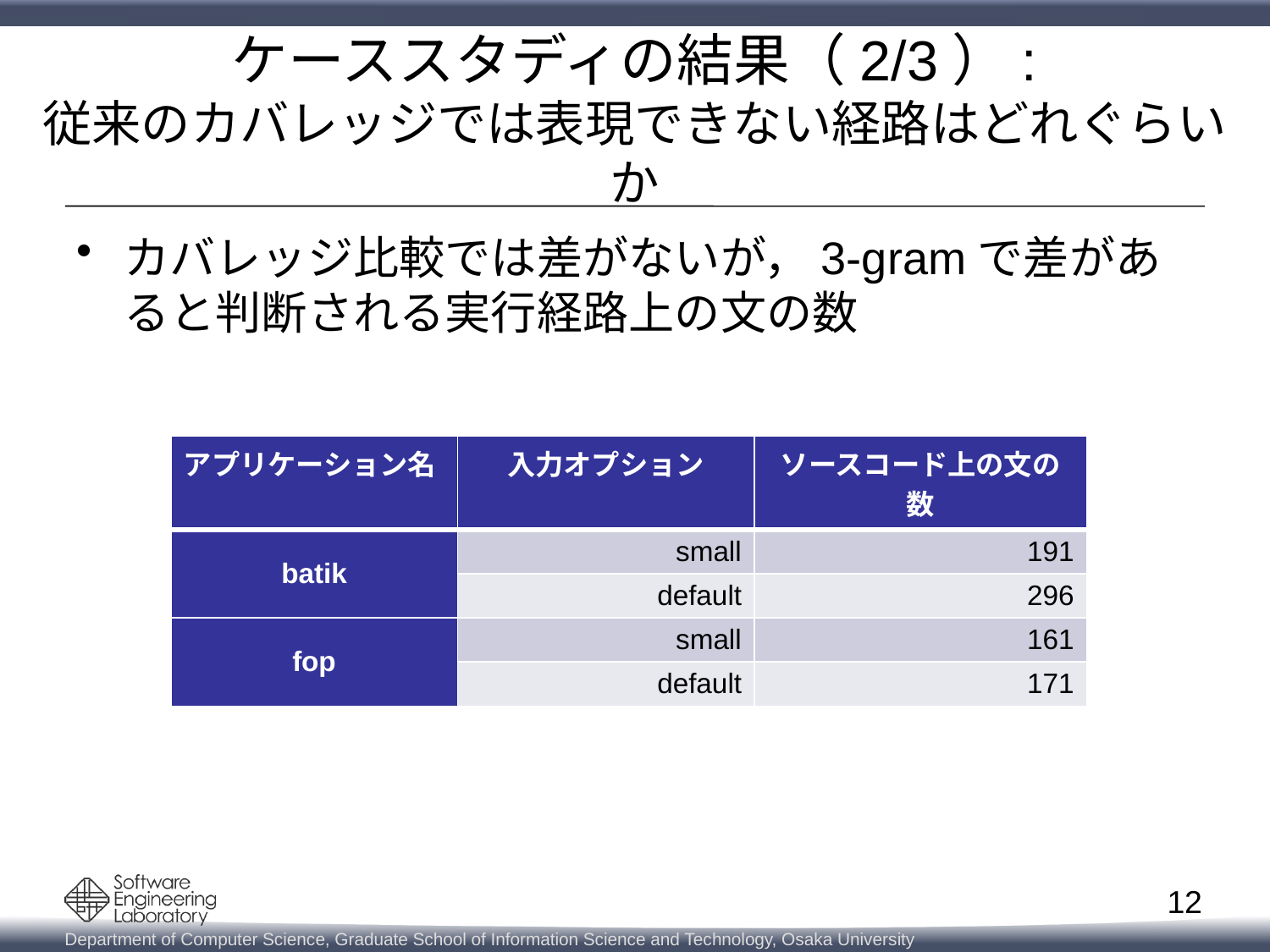

# ケーススタディの結果（2/3）: 従来のカバレッジでは表現できない経路はどれぐらいか
カバレッジ比較では差がないが，3-gramで差があると判断される実行経路上の文の数

| アプリケーション名 | 入力オプション | ソースコード上の文の数 |
| --- | --- | --- |
| batik | small | 191 |
|  | default | 296 |
| fop | small | 161 |
|  | default | 171 |
12